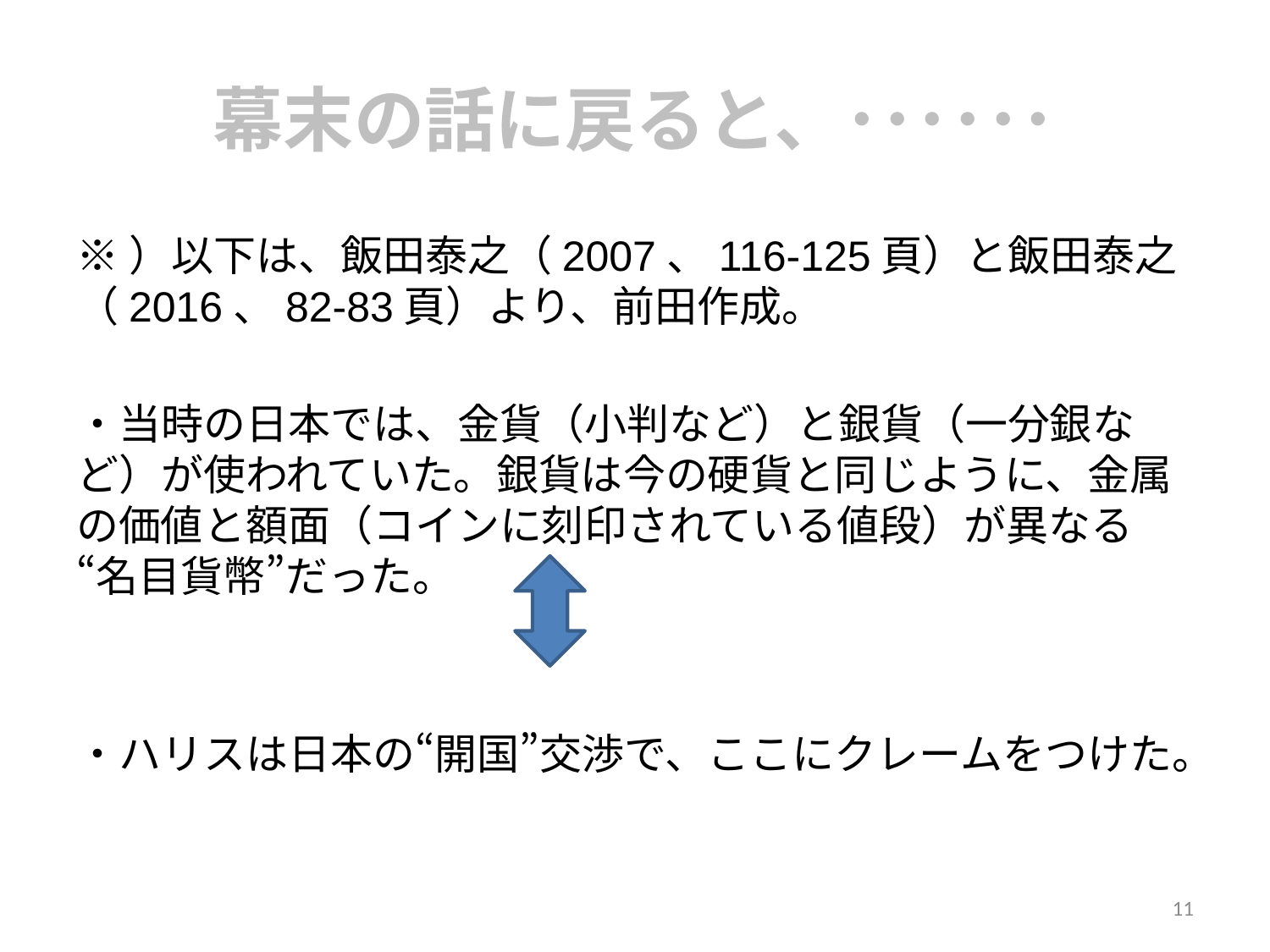

# 幕末の話に戻ると、･･････
※）以下は、飯田泰之（2007、116-125頁）と飯田泰之（2016、82-83頁）より、前田作成。

・当時の日本では、金貨（小判など）と銀貨（一分銀など）が使われていた。銀貨は今の硬貨と同じように、金属の価値と額面（コインに刻印されている値段）が異なる“名目貨幣”だった。

・ハリスは日本の“開国”交渉で、ここにクレームをつけた。

11